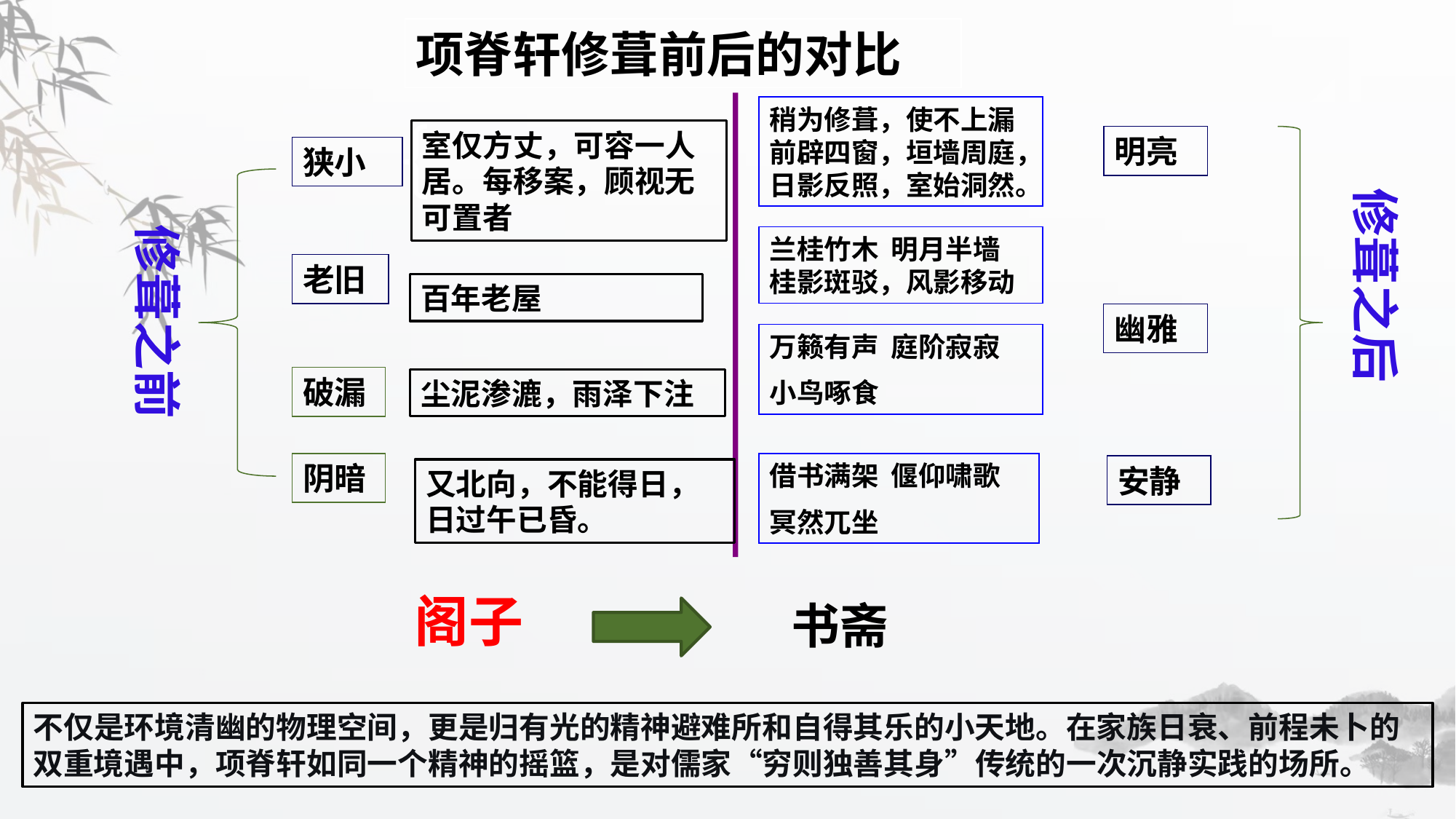

项脊轩修葺前后的对比

稍为修葺，使不上漏
前辟四窗，垣墙周庭，日影反照，室始洞然。
室仅方丈，可容一人居。每移案，顾视无可置者

狭小

明亮

修葺之后
修葺之前
兰桂竹木  明月半墙
桂影斑驳，风影移动
老旧
百年老屋
幽雅
万籁有声  庭阶寂寂
小鸟啄食
破漏
尘泥渗漉，雨泽下注
借书满架  偃仰啸歌
冥然兀坐
阴暗
安静
又北向，不能得日，日过午已昏。
阁子
书斋

不仅是环境清幽的物理空间，更是归有光的精神避难所和自得其乐的小天地。在家族日衰、前程未卜的双重境遇中，项脊轩如同一个精神的摇篮，是对儒家“穷则独善其身”传统的一次沉静实践的场所。